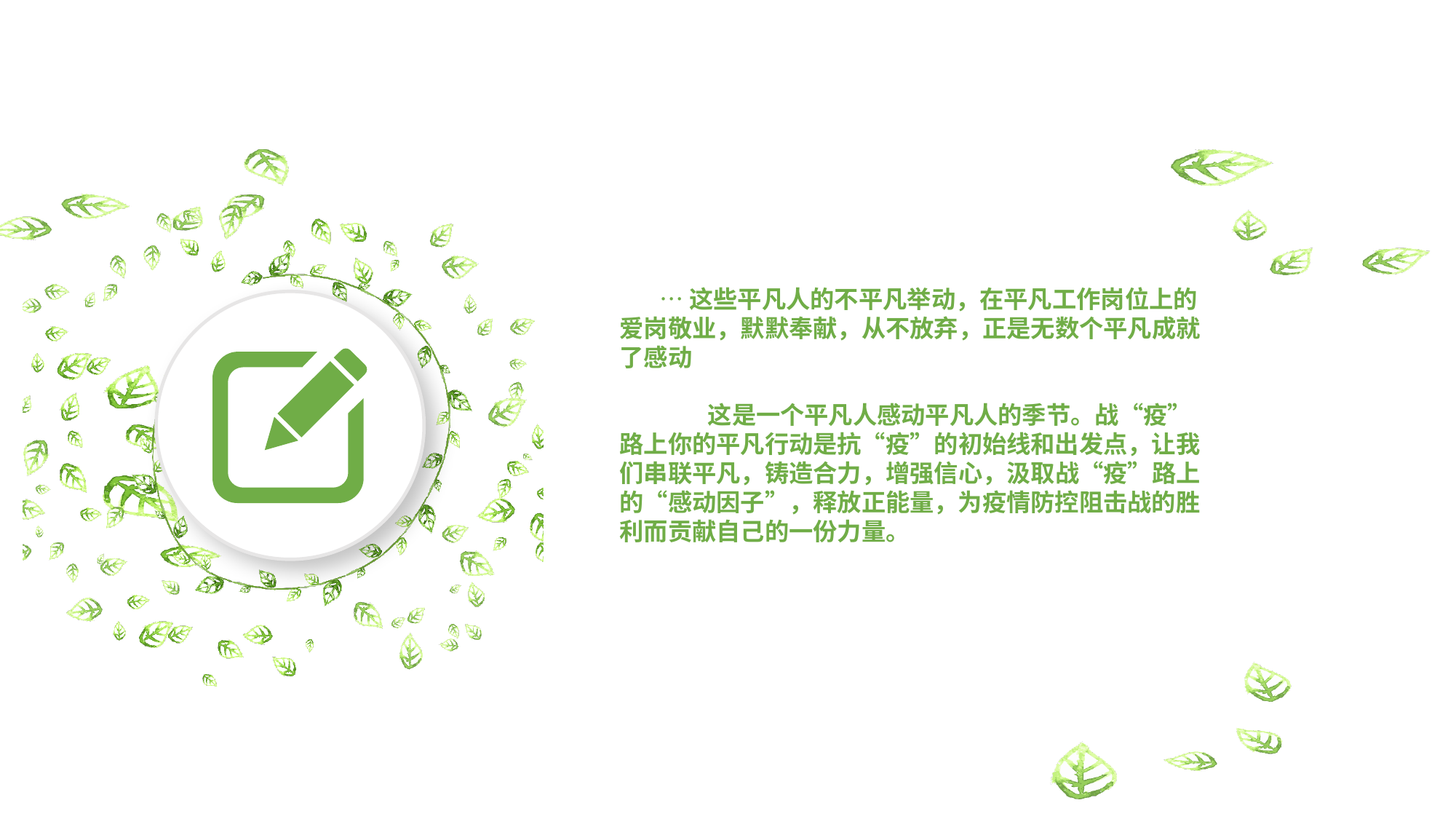

…这些平凡人的不平凡举动，在平凡工作岗位上的爱岗敬业，默默奉献，从不放弃，正是无数个平凡成就了感动

　　这是一个平凡人感动平凡人的季节。战“疫”路上你的平凡行动是抗“疫”的初始线和出发点，让我们串联平凡，铸造合力，增强信心，汲取战“疫”路上的“感动因子”，释放正能量，为疫情防控阻击战的胜利而贡献自己的一份力量。